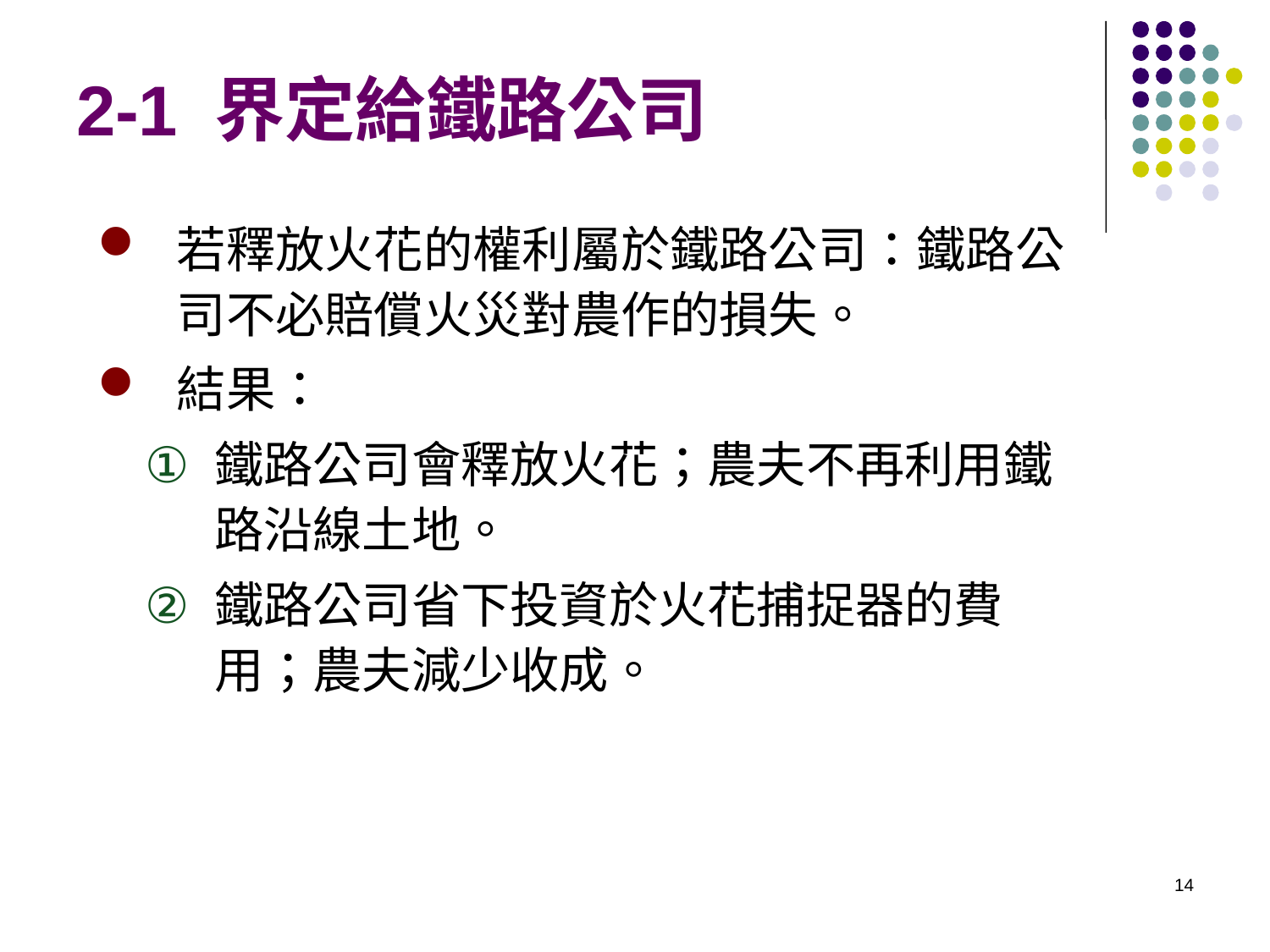

# 2-1 界定給鐵路公司
若釋放火花的權利屬於鐵路公司：鐵路公司不必賠償火災對農作的損失。
結果：
鐵路公司會釋放火花；農夫不再利用鐵路沿線土地。
鐵路公司省下投資於火花捕捉器的費用；農夫減少收成。

14